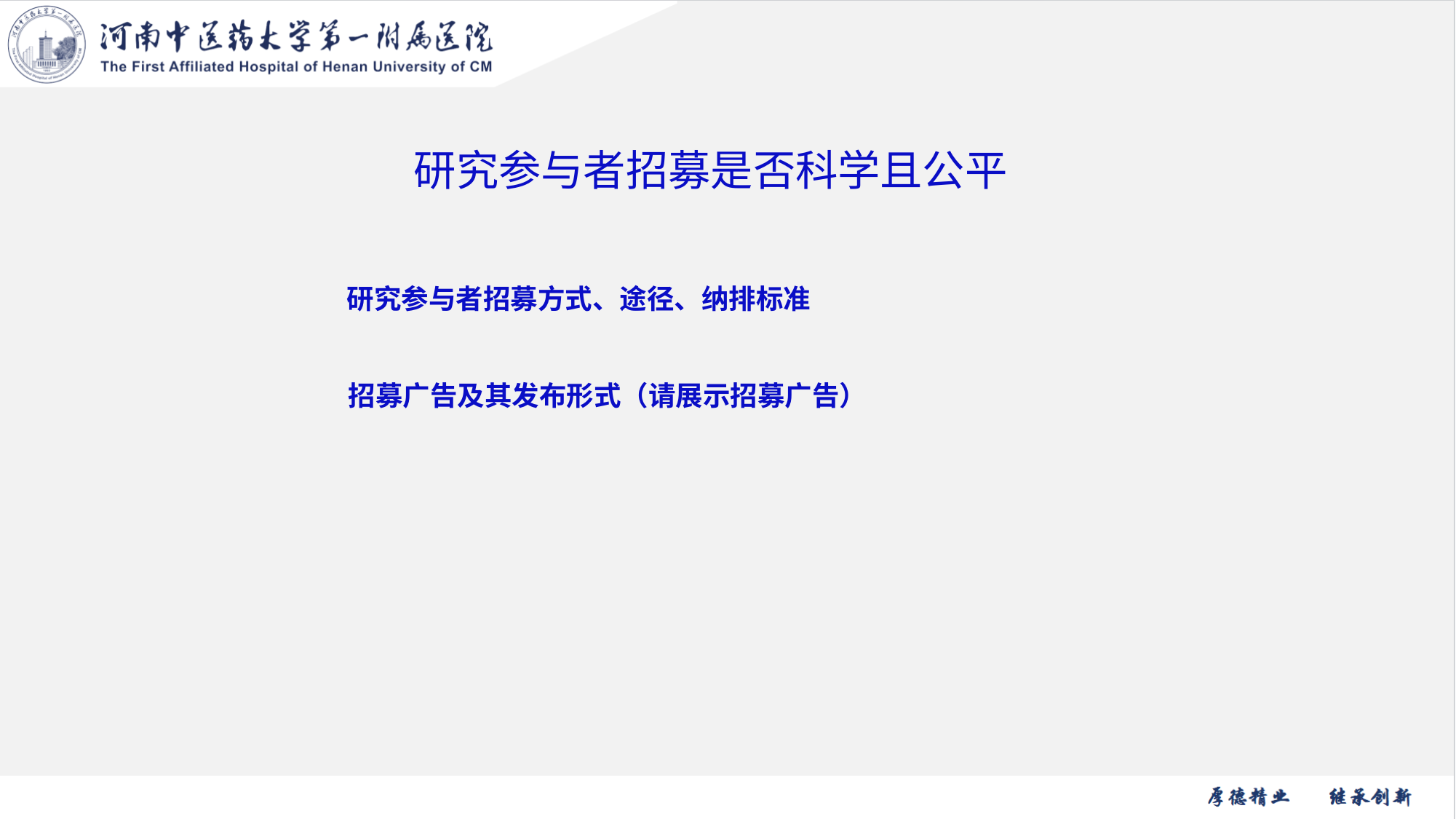

研究参与者招募是否科学且公平
研究参与者招募方式、途径、纳排标准
招募广告及其发布形式（请展示招募广告）